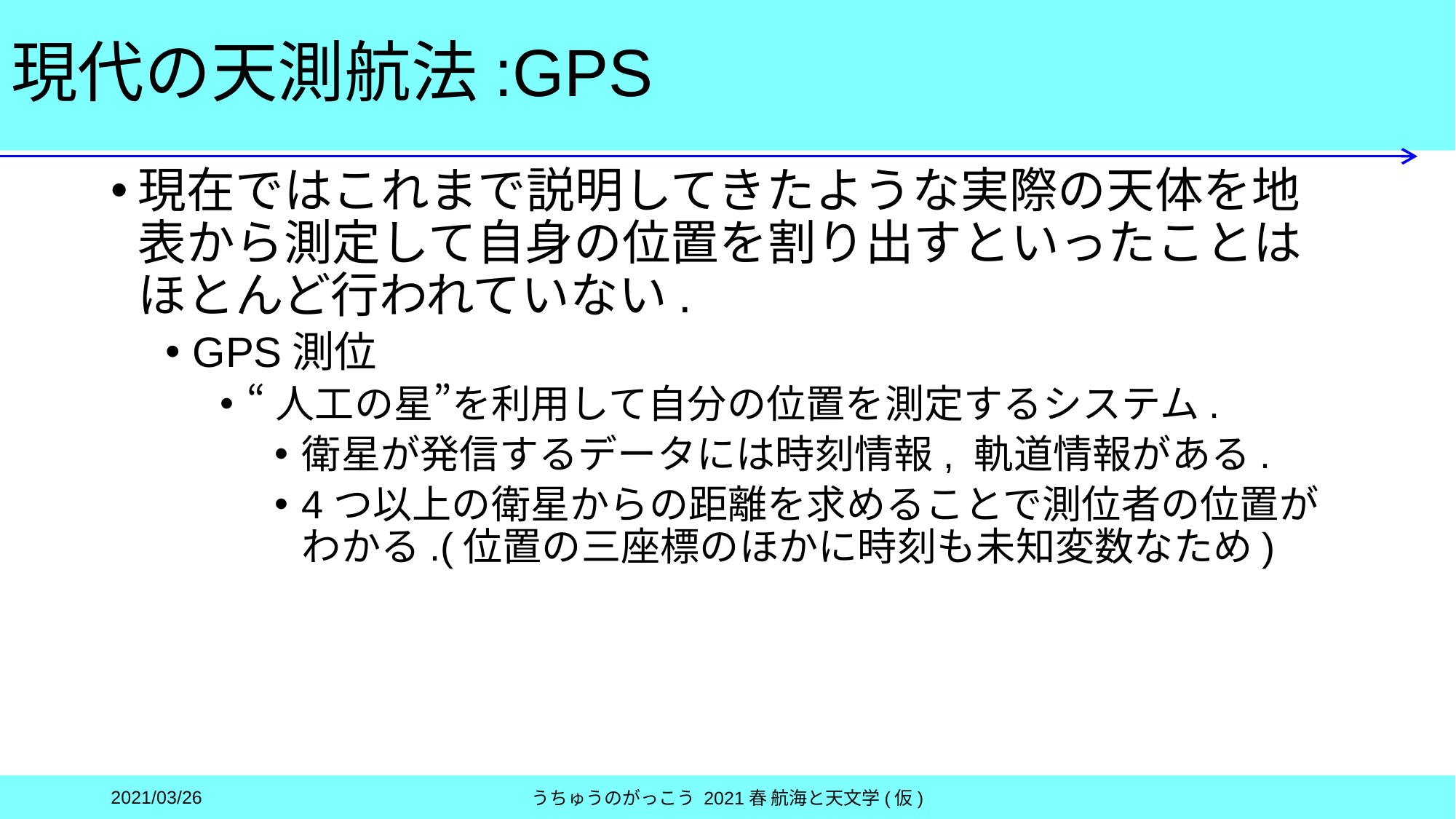

# 現代の天測航法:GPS
現在ではこれまで説明してきたような実際の天体を地表から測定して自身の位置を割り出すといったことはほとんど行われていない.
GPS測位
“人工の星”を利用して自分の位置を測定するシステム.
衛星が発信するデータには時刻情報, 軌道情報がある.
4つ以上の衛星からの距離を求めることで測位者の位置がわかる.(位置の三座標のほかに時刻も未知変数なため)

2021/03/26
うちゅうのがっこう 2021春 航海と天文学(仮)